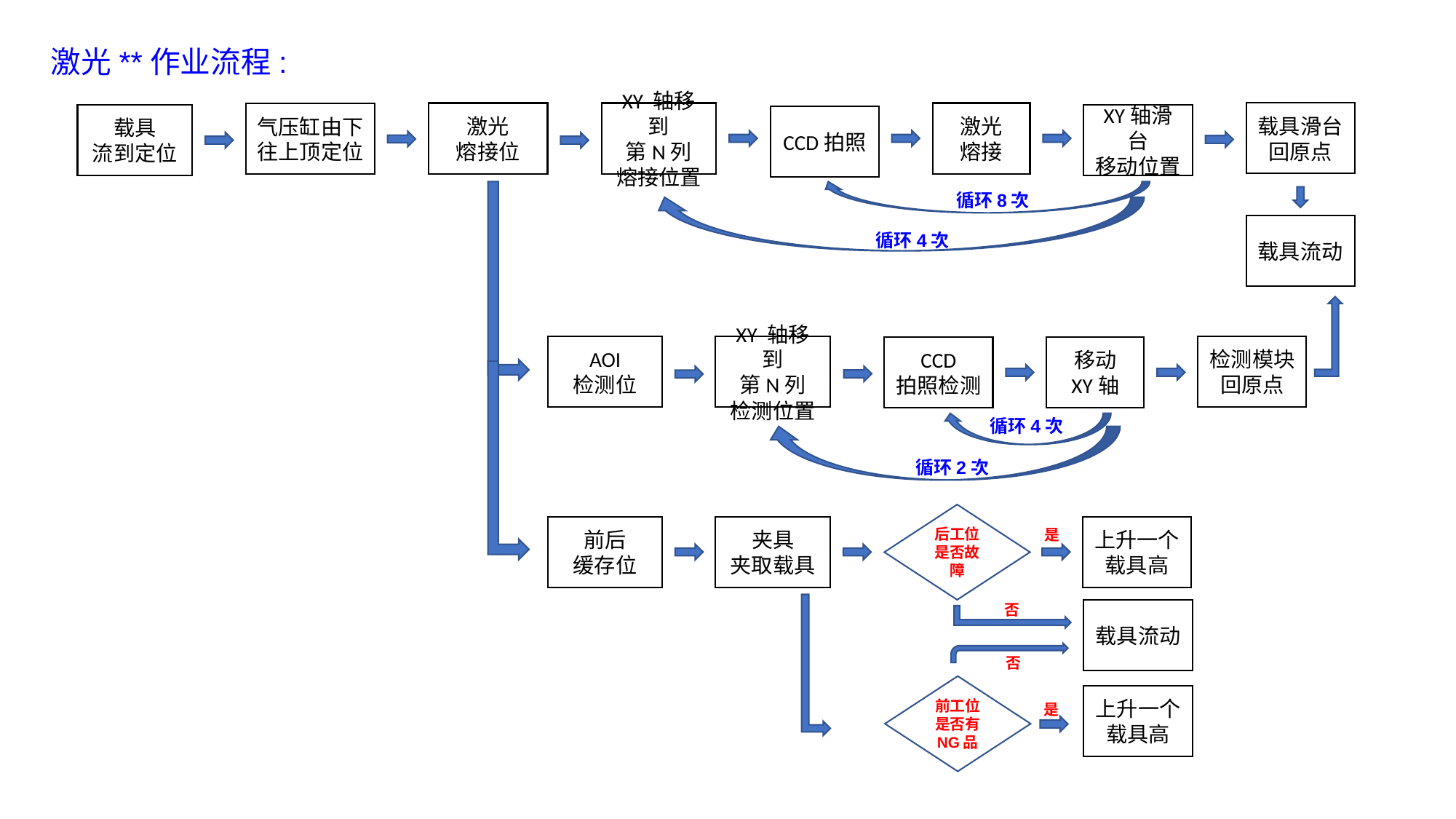

激光**作业流程:
载具滑台
回原点
激光
熔接
激光
熔接位
XY 轴移到
第N列
熔接位置
气压缸由下往上顶定位
XY轴滑台
移动位置
载具
流到定位
CCD拍照

循环8次

载具流动
循环4次

AOI
检测位
XY 轴移到
第N列
检测位置
检测模块
回原点
移动
XY轴
CCD
拍照检测

循环4次

循环2次
后工位是否故障
上升一个
载具高
前后
缓存位
夹具
夹取载具
是

否
载具流动

否

前工位是否有
NG品
上升一个
载具高
是